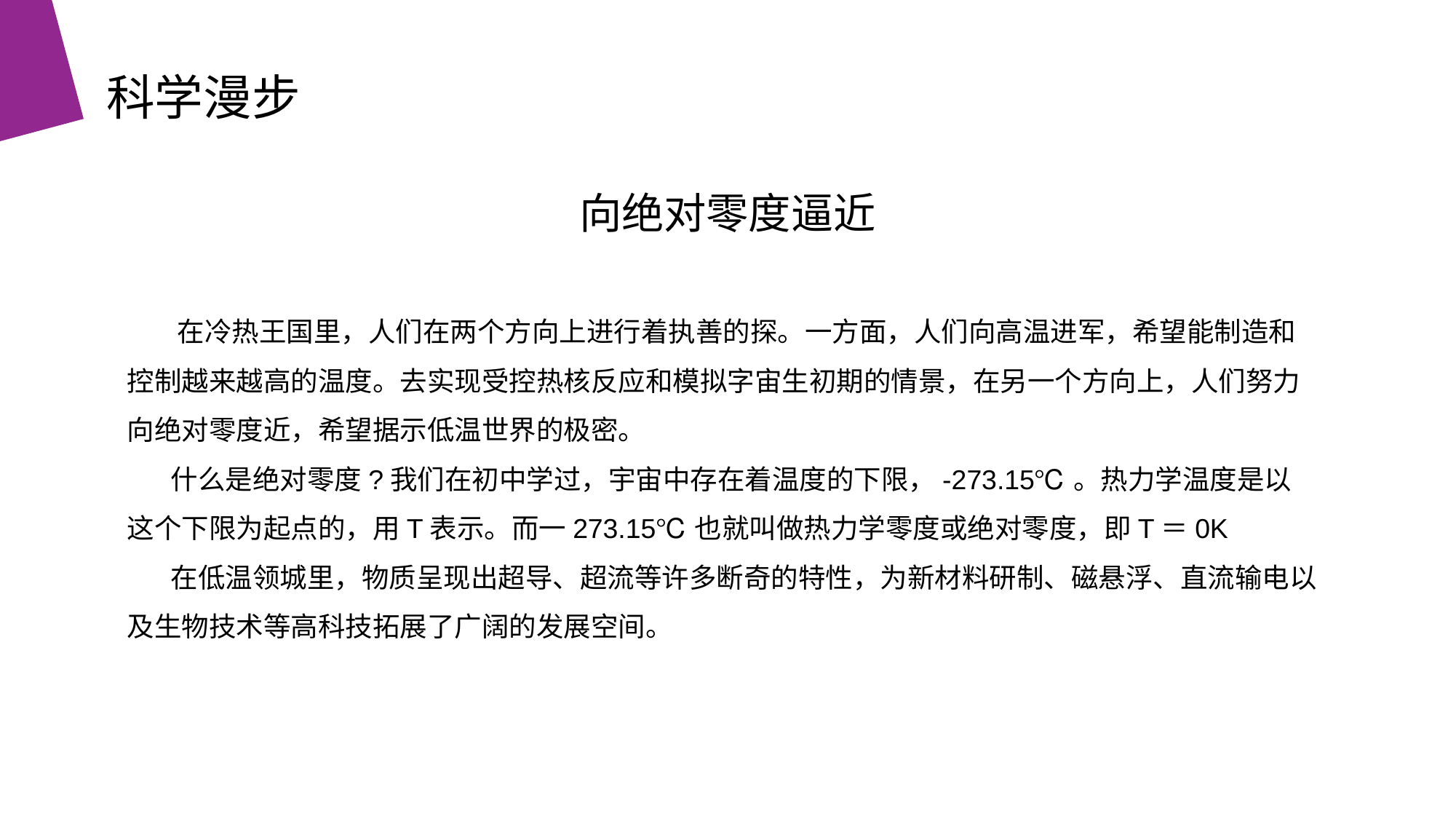

科学漫步
向绝对零度逼近
       在冷热王国里，人们在两个方向上进行着执善的探。一方面，人们向高温进军，希望能制造和控制越来越高的温度。去实现受控热核反应和模拟字宙生初期的情景，在另一个方向上，人们努力向绝对零度近，希望据示低温世界的极密。
      什么是绝对零度?我们在初中学过，宇宙中存在着温度的下限，-273.15℃。热力学温度是以这个下限为起点的，用T表示。而一273.15℃也就叫做热力学零度或绝对零度，即T＝0K
      在低温领城里，物质呈现出超导、超流等许多断奇的特性，为新材料研制、磁悬浮、直流输电以及生物技术等高科技拓展了广阔的发展空间。